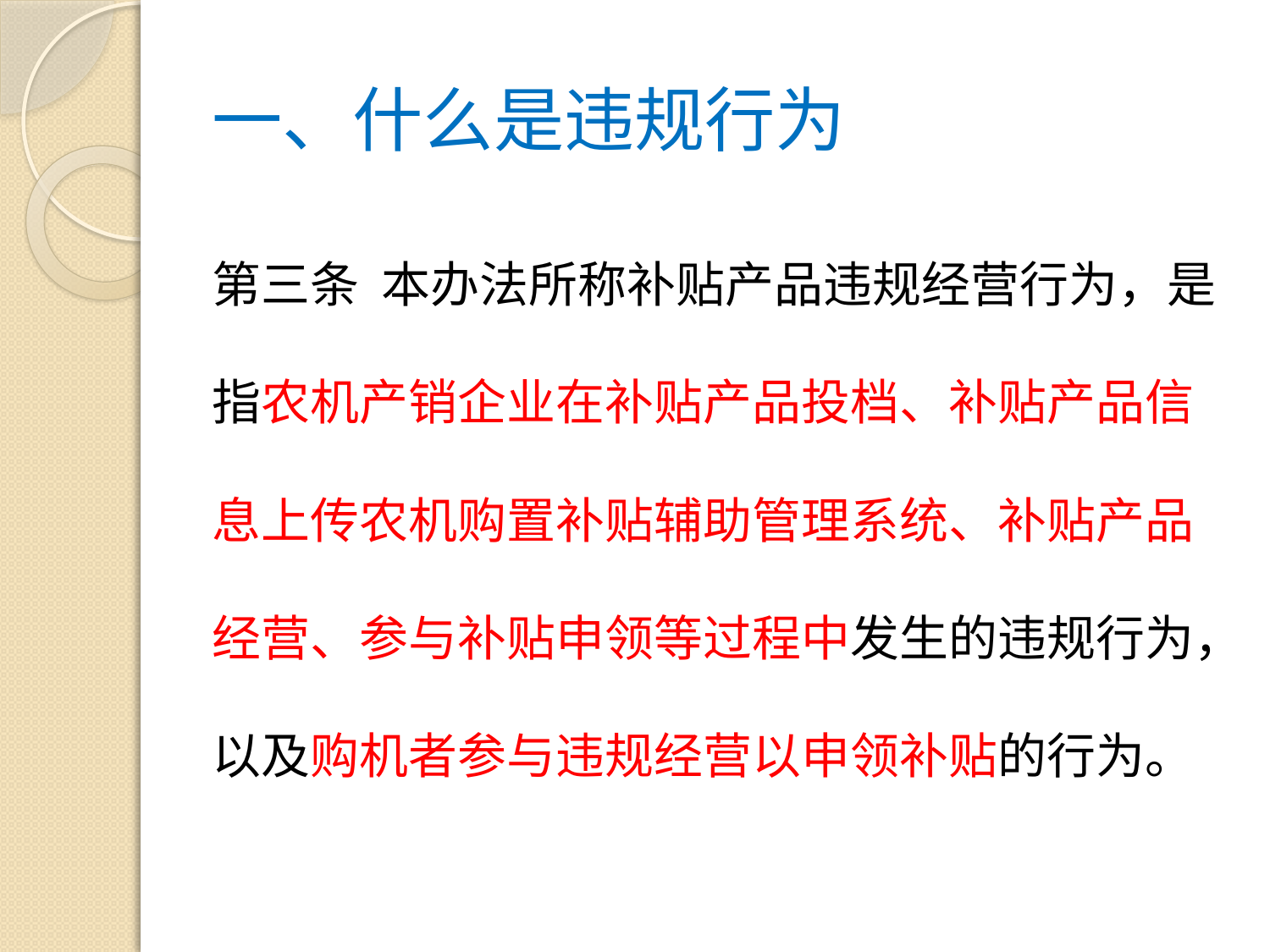

# 一、什么是违规行为
第三条  本办法所称补贴产品违规经营行为，是指农机产销企业在补贴产品投档、补贴产品信息上传农机购置补贴辅助管理系统、补贴产品经营、参与补贴申领等过程中发生的违规行为，以及购机者参与违规经营以申领补贴的行为。